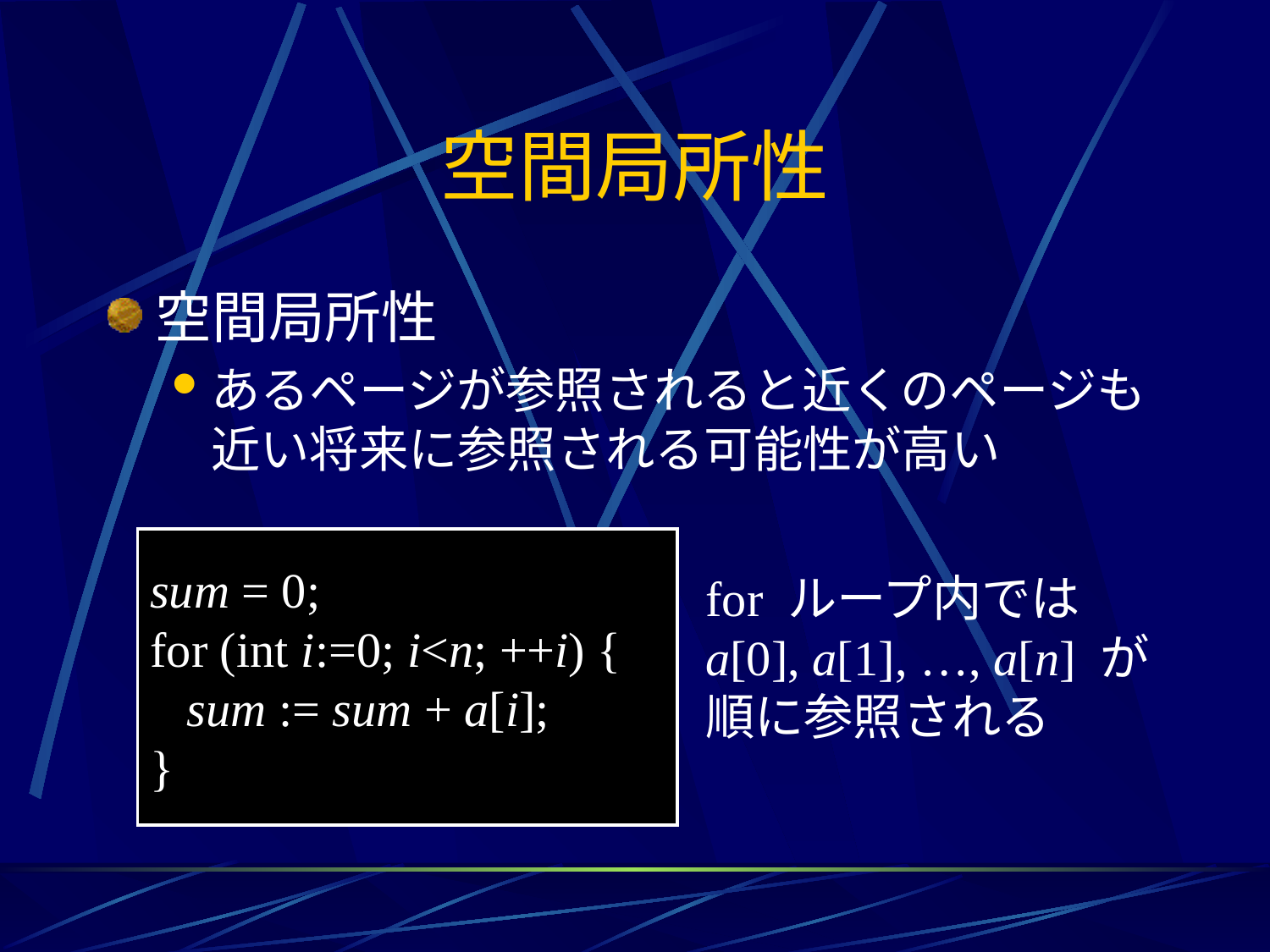

# 空間局所性
空間局所性
あるページが参照されると近くのページも近い将来に参照される可能性が高い
sum = 0;
for (int i:=0; i<n; ++i) {
   sum := sum + a[i];
}
for ループ内では
a[0], a[1], …, a[n] が
順に参照される